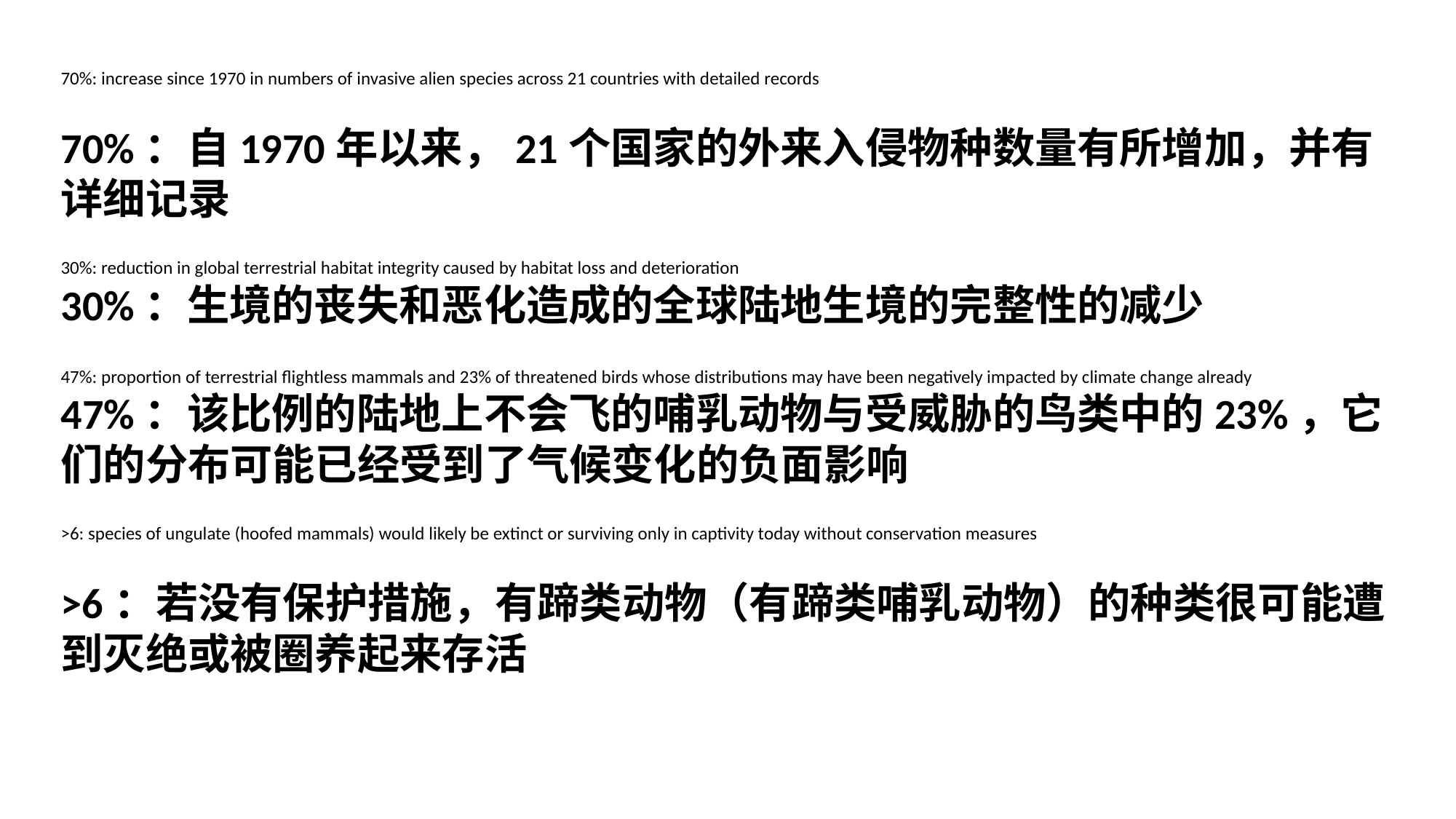

70%: increase since 1970 in numbers of invasive alien species across 21 countries with detailed records

70%：自1970年以来，21个国家的外来入侵物种数量有所增加，并有详细记录

30%: reduction in global terrestrial habitat integrity caused by habitat loss and deterioration
30%：生境的丧失和恶化造成的全球陆地生境的完整性的减少

47%: proportion of terrestrial flightless mammals and 23% of threatened birds whose distributions may have been negatively impacted by climate change already
47%：该比例的陆地上不会飞的哺乳动物与受威胁的鸟类中的23%，它们的分布可能已经受到了气候变化的负面影响

>6: species of ungulate (hoofed mammals) would likely be extinct or surviving only in captivity today without conservation measures

>6：若没有保护措施，有蹄类动物（有蹄类哺乳动物）的种类很可能遭到灭绝或被圈养起来存活